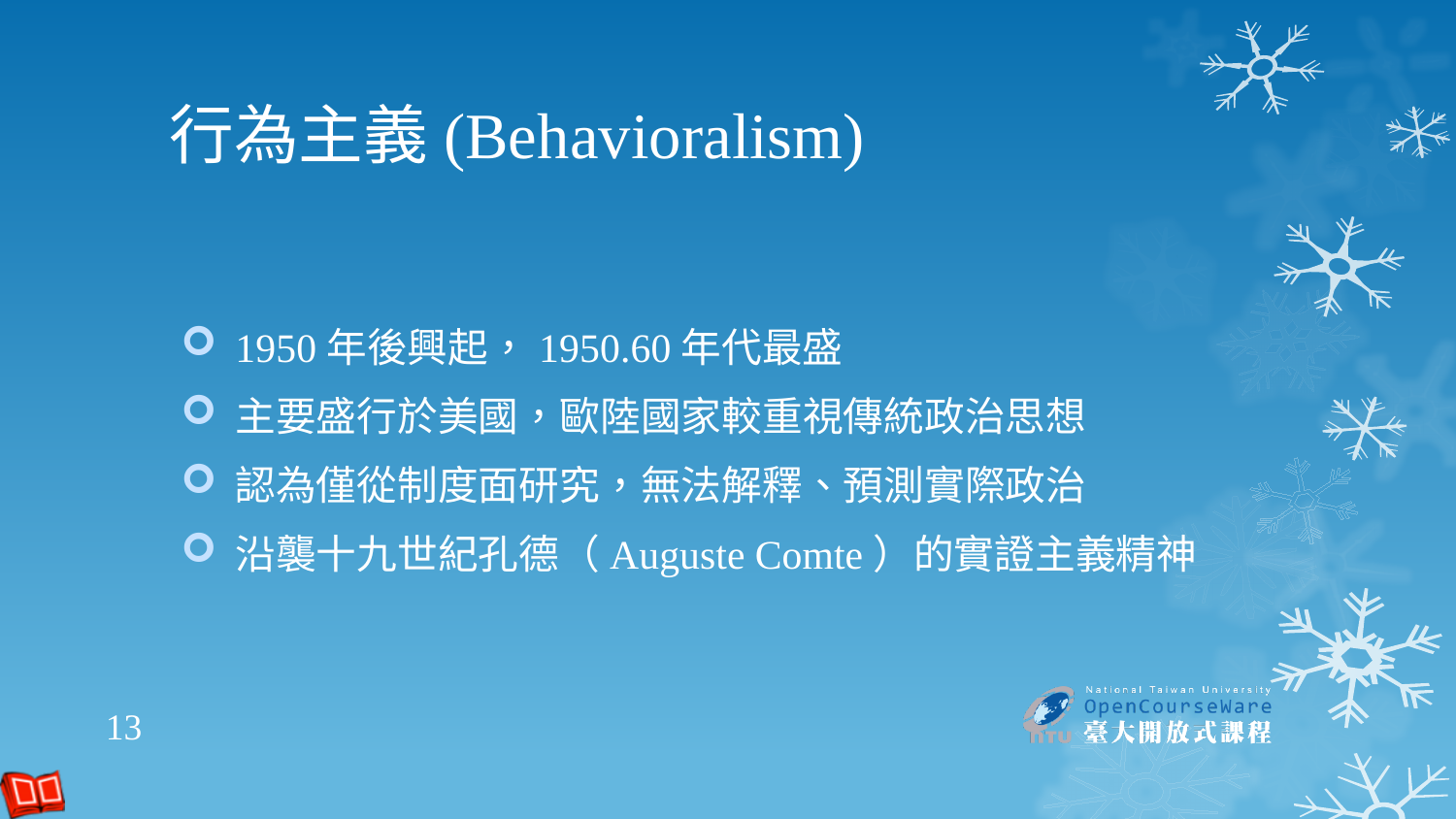

# 行為主義(Behavioralism)
1950年後興起，1950.60年代最盛
主要盛行於美國，歐陸國家較重視傳統政治思想
認為僅從制度面研究，無法解釋、預測實際政治
沿襲十九世紀孔德（Auguste Comte）的實證主義精神
13